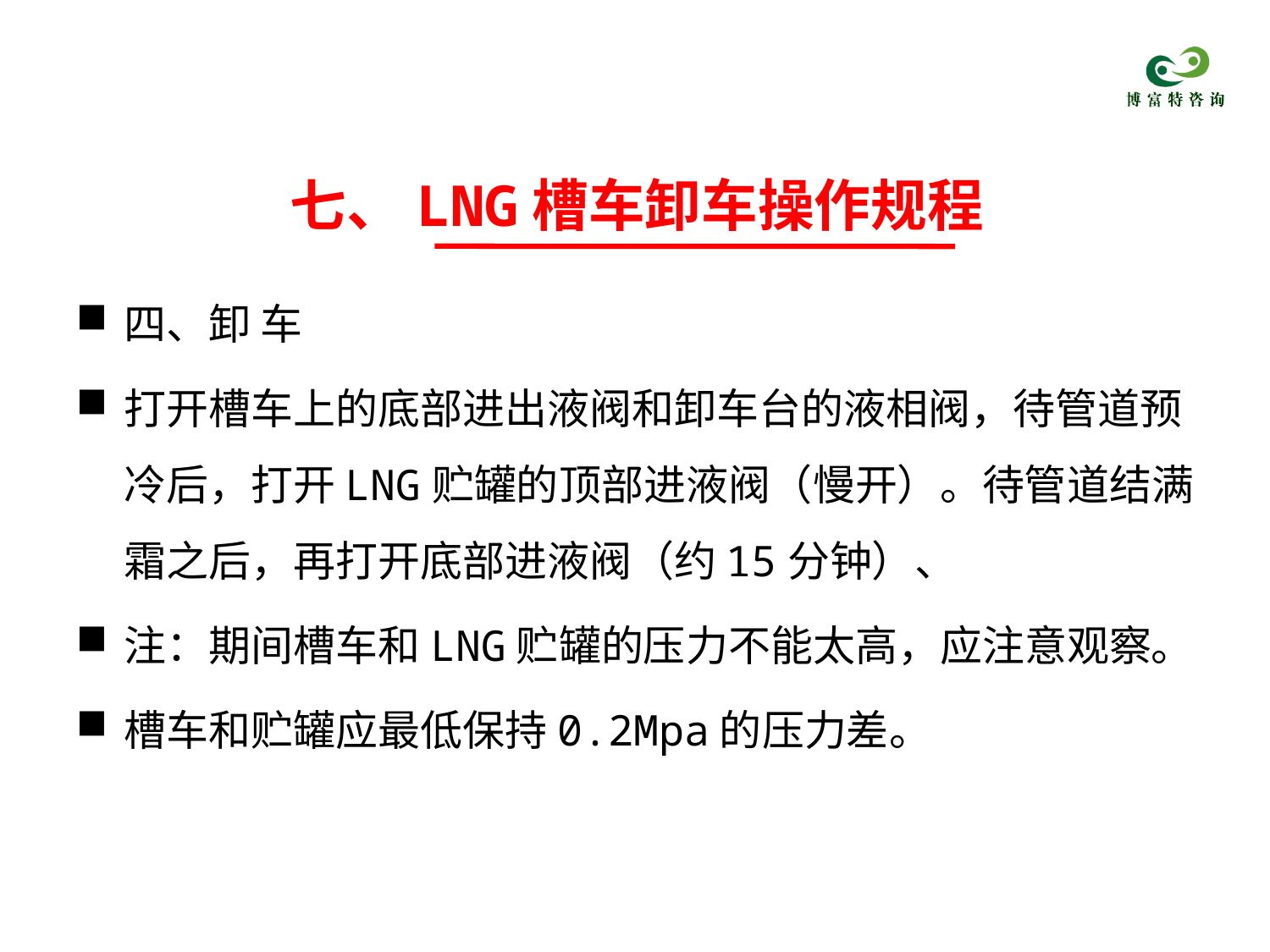

# 七、LNG槽车卸车操作规程

四、卸 车
打开槽车上的底部进出液阀和卸车台的液相阀，待管道预冷后，打开LNG贮罐的顶部进液阀（慢开）。待管道结满霜之后，再打开底部进液阀（约15分钟）、
注：期间槽车和LNG贮罐的压力不能太高，应注意观察。
槽车和贮罐应最低保持0.2Mpa的压力差。